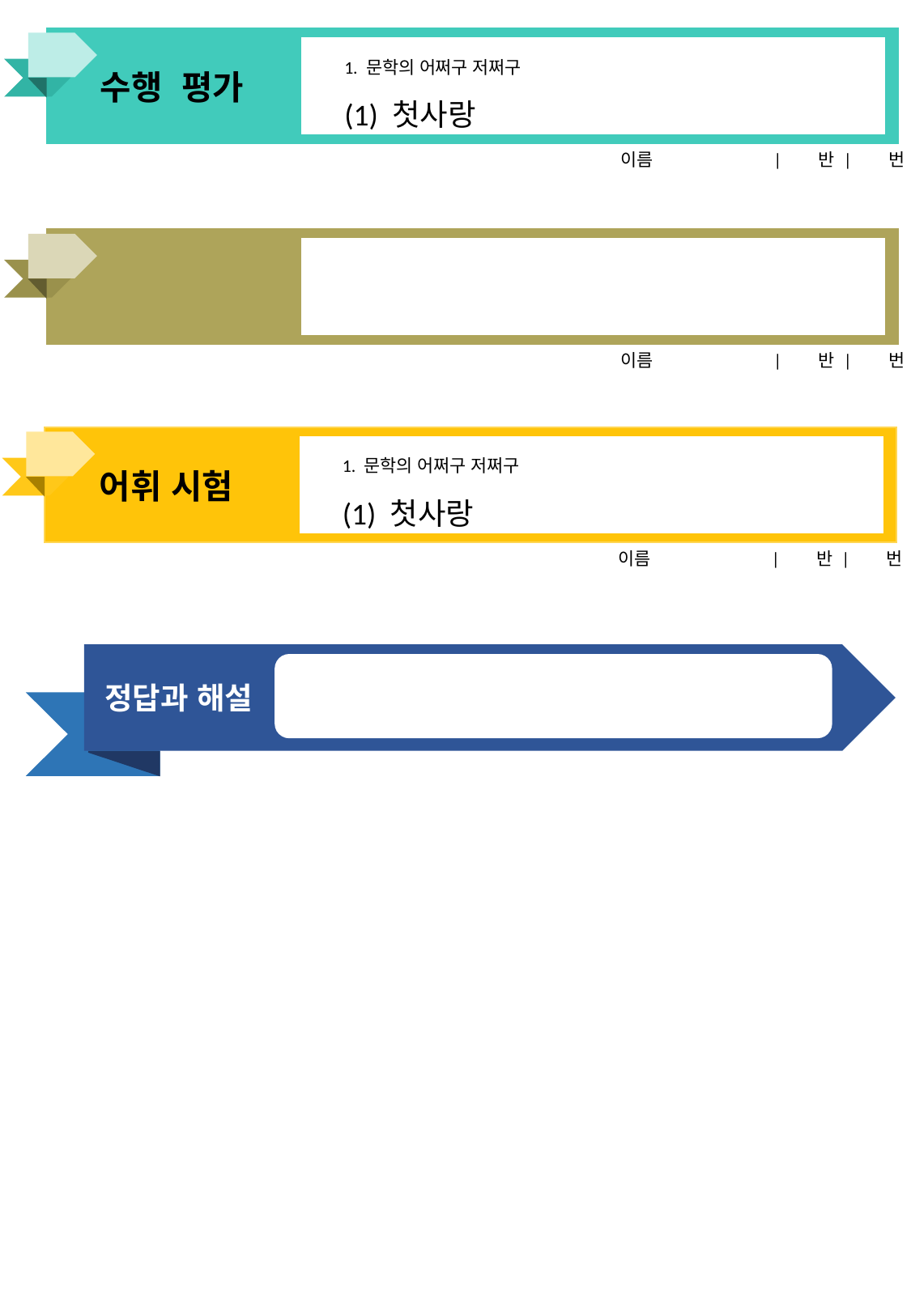

1. 문학의 어쩌구 저쩌구
(1) 첫사랑
수행  평가
이름                        |        반 |        번 |

이름                        |        반 |        번 |

1. 문학의 어쩌구 저쩌구
(1) 첫사랑
어휘 시험
이름                        |        반 |        번 |

정답과 해설